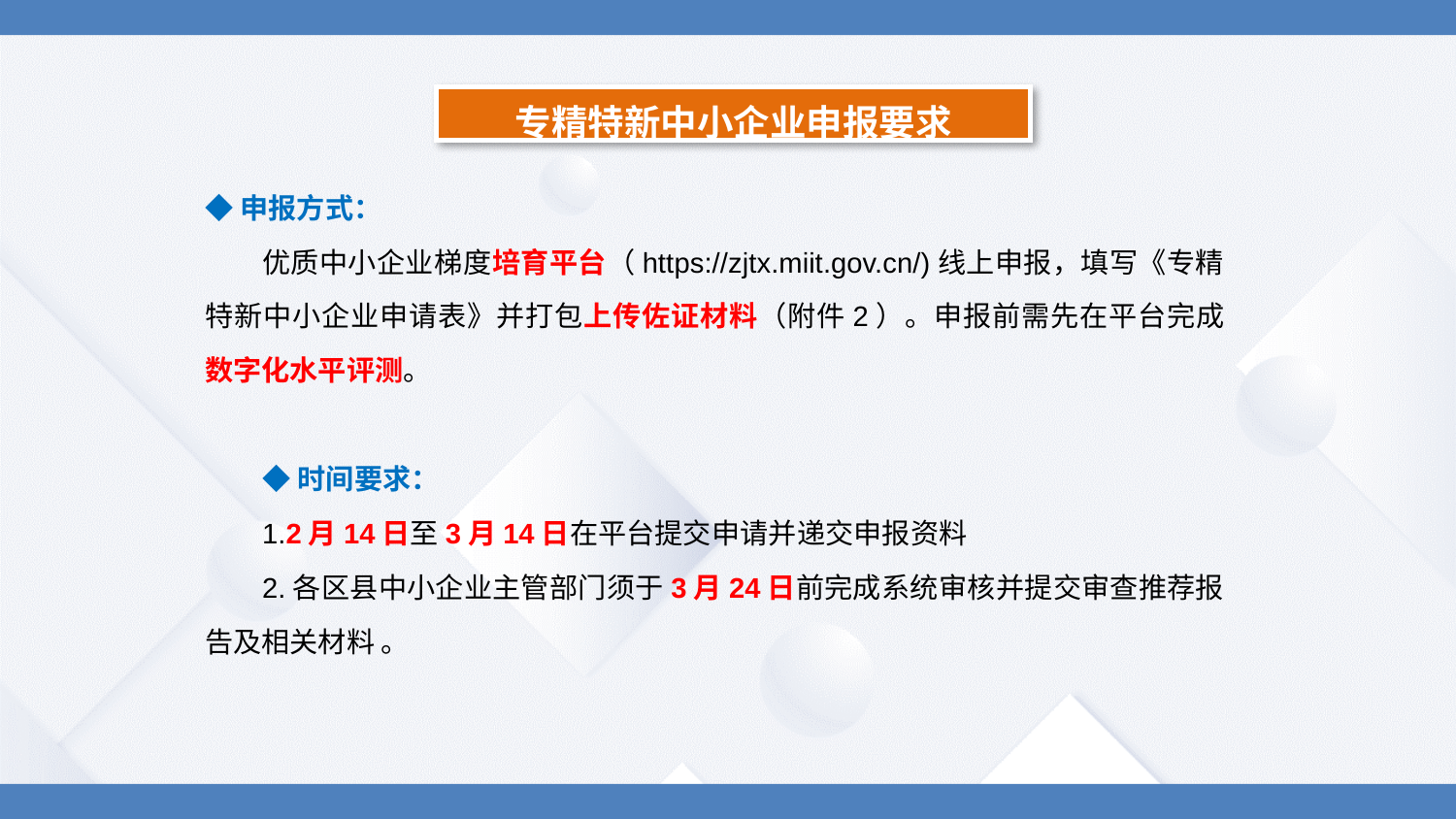

专精特新中小企业申报要求

◆申报方式：
优质中小企业梯度培育平台（https://zjtx.miit.gov.cn/)线上申报，填写《专精特新中小企业申请表》并打包上传佐证材料（附件2）。申报前需先在平台完成数字化水平评测。

◆时间要求：
1.2月14日至3月14日在平台提交申请并递交申报资料
2.各区县中小企业主管部门须于3月24日前完成系统审核并提交审查推荐报告及相关材料 。